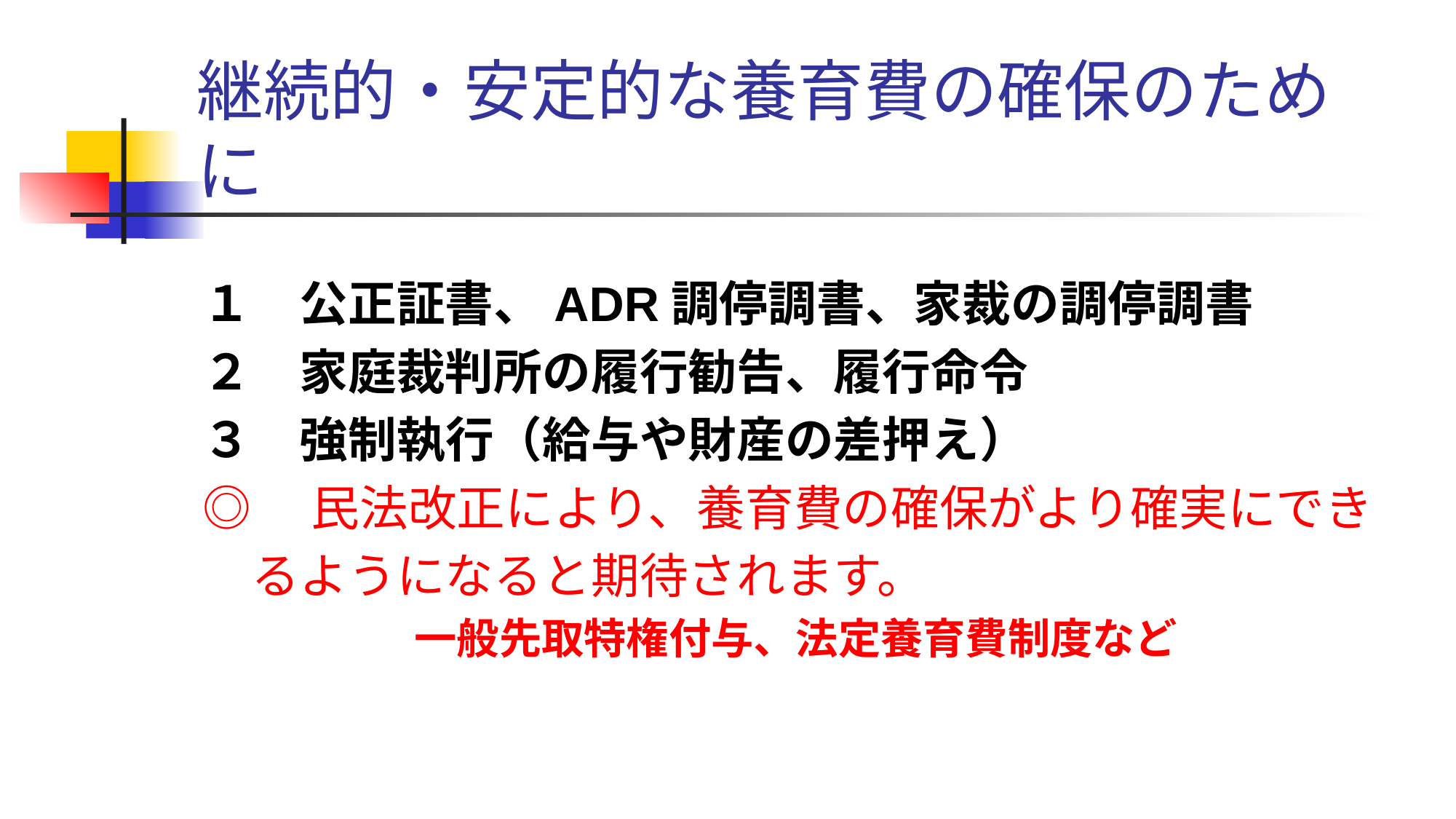

# 継続的・安定的な養育費の確保のために
１　公正証書、ADR調停調書、家裁の調停調書
２　家庭裁判所の履行勧告、履行命令
３　強制執行（給与や財産の差押え）
◎　民法改正により、養育費の確保がより確実にでき
　るようになると期待されます。
　　　　　一般先取特権付与、法定養育費制度など